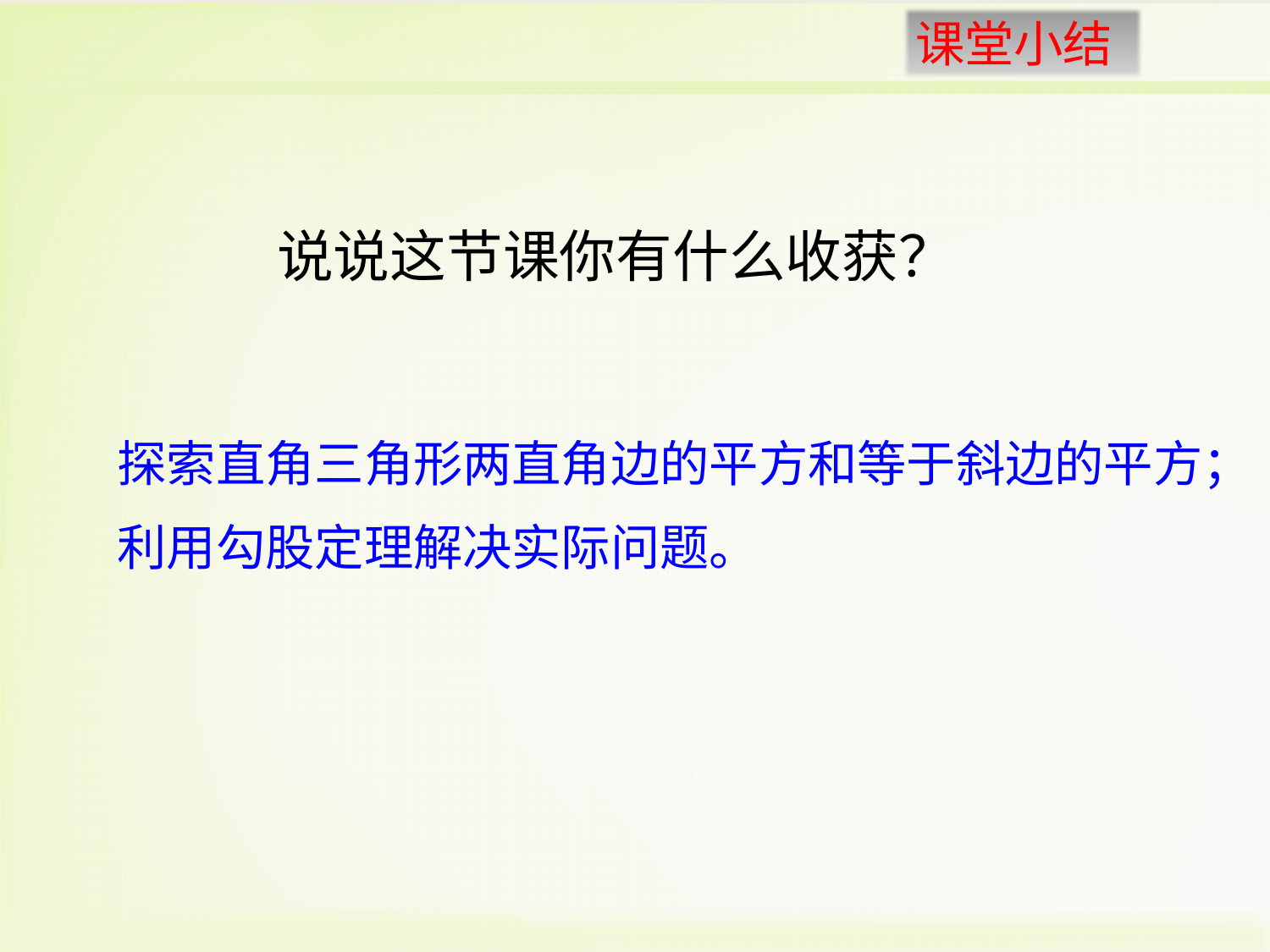

说说这节课你有什么收获？

探索直角三角形两直角边的平方和等于斜边的平方；
利用勾股定理解决实际问题。